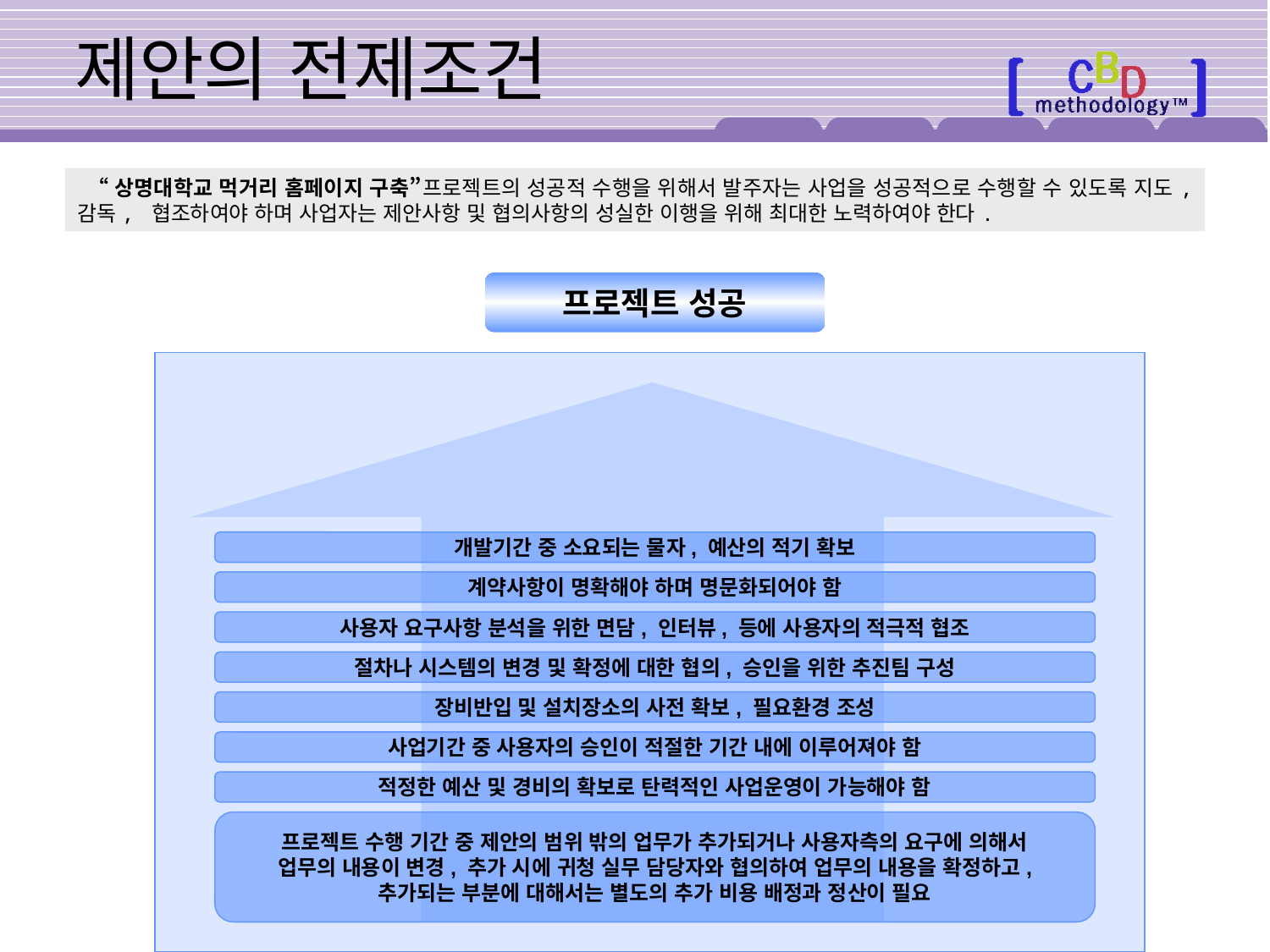

# 제안의 전제조건
  “상명대학교 먹거리 홈페이지 구축”프로젝트의 성공적 수행을 위해서 발주자는 사업을 성공적으로 수행할 수 있도록 지도, 감독, 협조하여야 하며 사업자는 제안사항 및 협의사항의 성실한 이행을 위해 최대한 노력하여야 한다.
프로젝트 성공

개발기간 중 소요되는 물자, 예산의 적기 확보
계약사항이 명확해야 하며 명문화되어야 함
사용자 요구사항 분석을 위한 면담, 인터뷰, 등에 사용자의 적극적 협조
절차나 시스템의 변경 및 확정에 대한 협의, 승인을 위한 추진팀 구성
장비반입 및 설치장소의 사전 확보, 필요환경 조성
사업기간 중 사용자의 승인이 적절한 기간 내에 이루어져야 함
적정한 예산 및 경비의 확보로 탄력적인 사업운영이 가능해야 함
프로젝트 수행 기간 중 제안의 범위 밖의 업무가 추가되거나 사용자측의 요구에 의해서
업무의 내용이 변경, 추가 시에 귀청 실무 담당자와 협의하여 업무의 내용을 확정하고,
추가되는 부분에 대해서는 별도의 추가 비용 배정과 정산이 필요